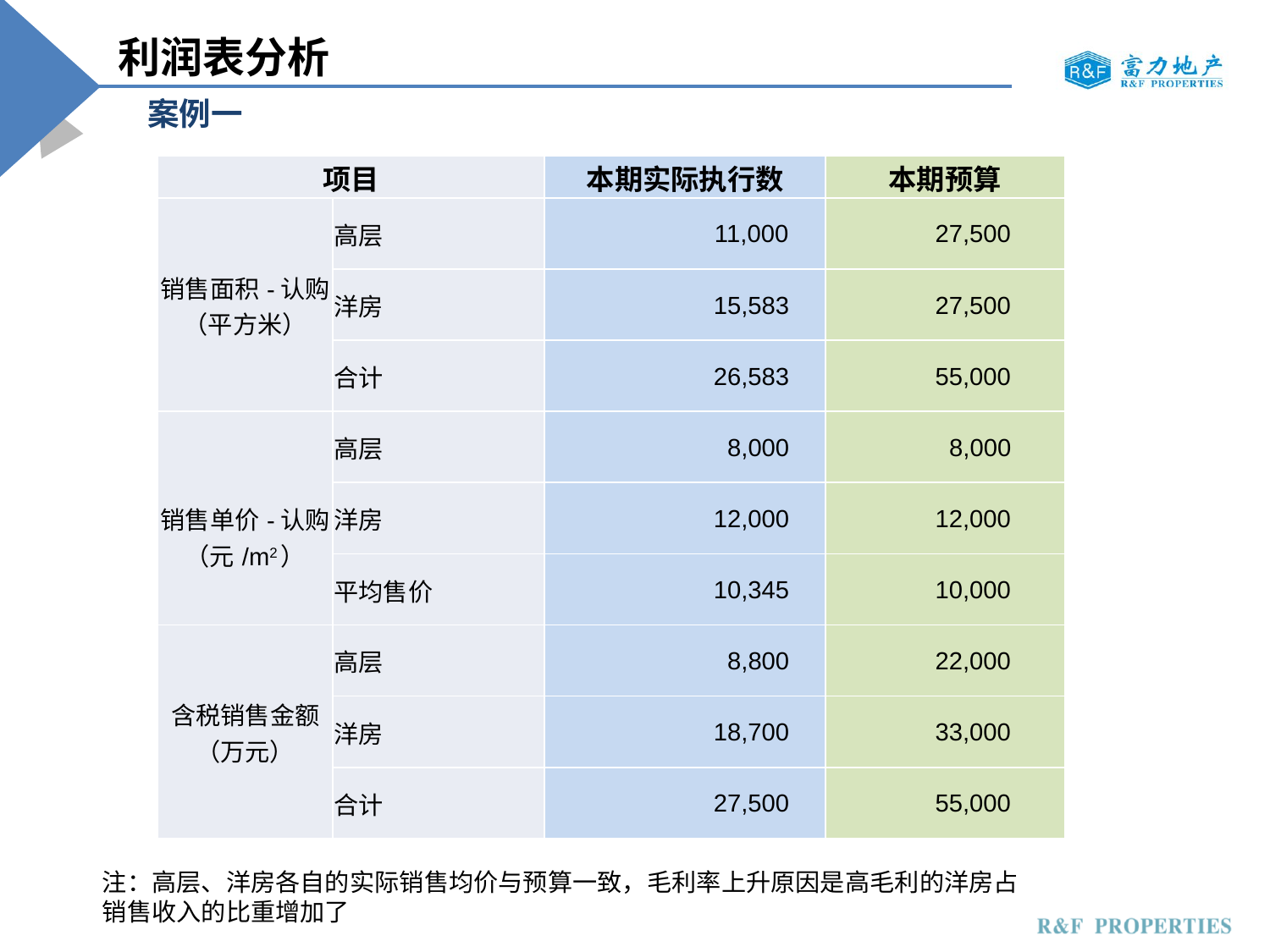

利润表分析
案例一
| 项目 |  | 本期实际执行数 | 本期预算 |
| --- | --- | --- | --- |
| 销售面积-认购 （平方米） | 高层 | 11,000 | 27,500 |
|  | 洋房 | 15,583 | 27,500 |
|  | 合计 | 26,583 | 55,000 |
| 销售单价-认购 （元/m2） | 高层 | 8,000 | 8,000 |
|  | 洋房 | 12,000 | 12,000 |
|  | 平均售价 | 10,345 | 10,000 |
| 含税销售金额（万元） | 高层 | 8,800 | 22,000 |
|  | 洋房 | 18,700 | 33,000 |
|  | 合计 | 27,500 | 55,000 |
注：高层、洋房各自的实际销售均价与预算一致，毛利率上升原因是高毛利的洋房占销售收入的比重增加了